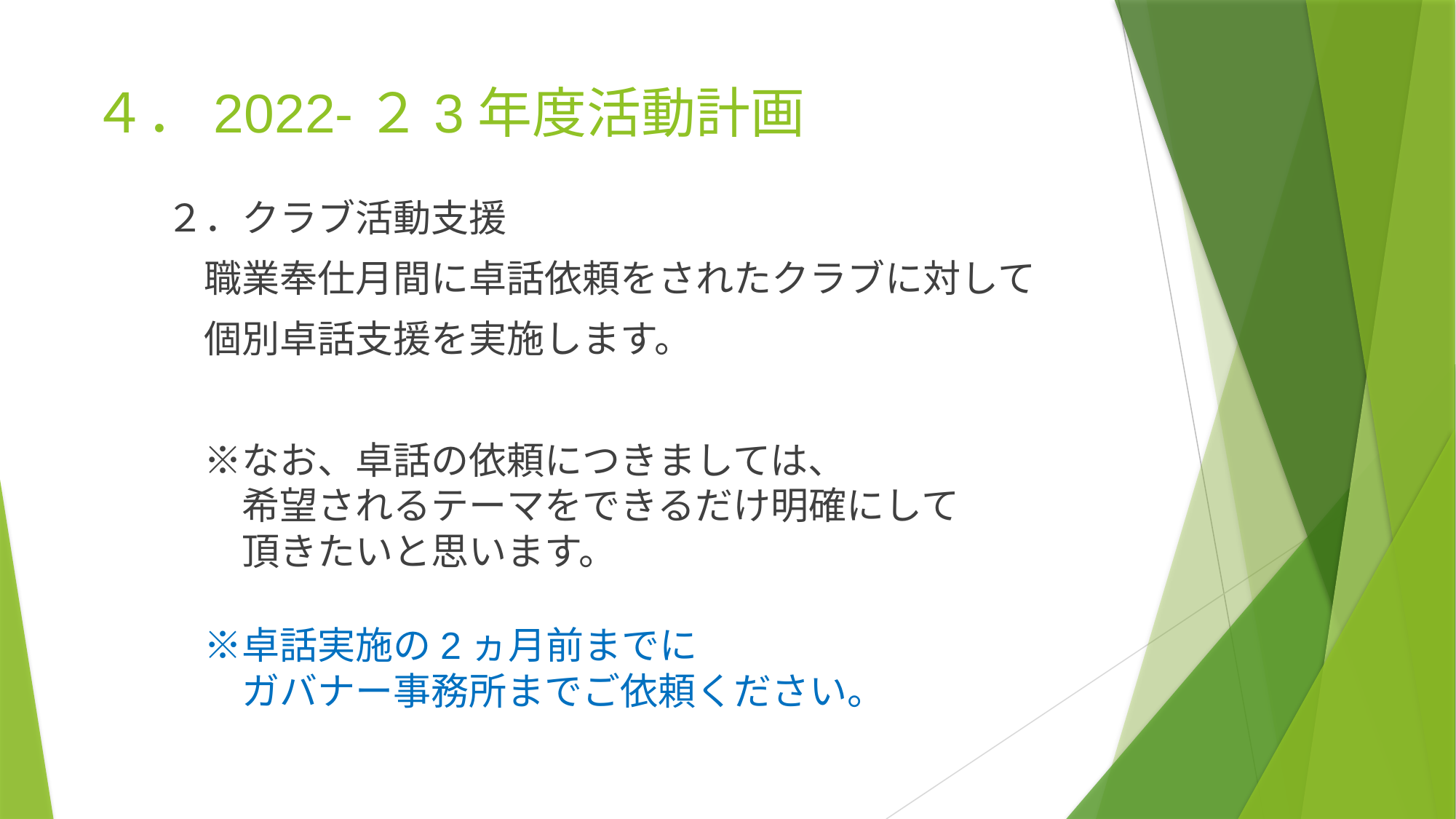

# ４．2022-２3年度活動計画
　２．クラブ活動支援
　　職業奉仕月間に卓話依頼をされたクラブに対して
　　個別卓話支援を実施します。

　　※なお、卓話の依頼につきましては、
　　　希望されるテーマをできるだけ明確にして
　　　頂きたいと思います。

　　※卓話実施の2ヵ月前までに
　　　ガバナー事務所までご依頼ください。